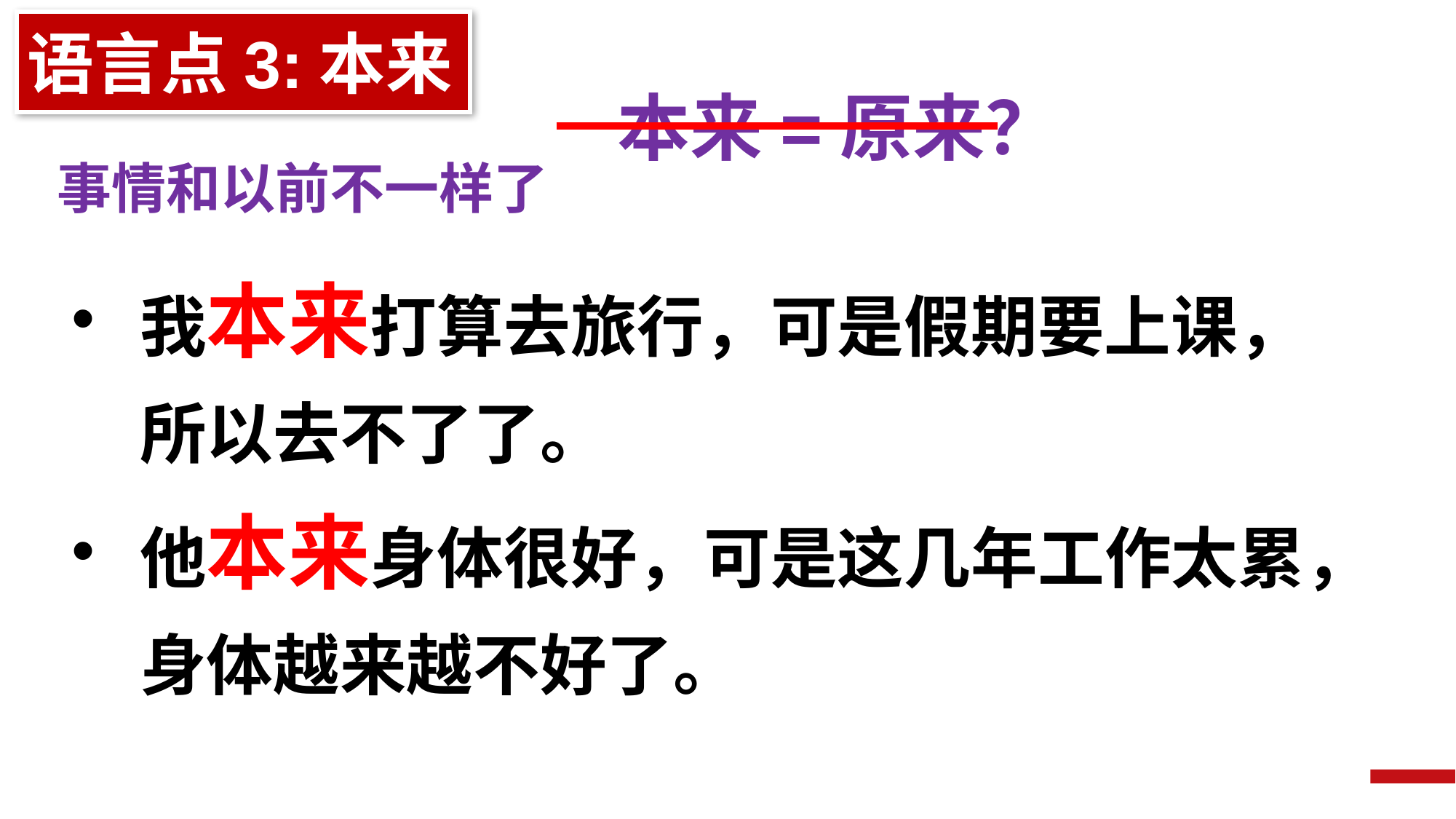

语言点3:本来
本来=原来？
事情和以前不一样了
我本来打算去旅行，可是假期要上课，所以去不了了。
他本来身体很好，可是这几年工作太累，身体越来越不好了。